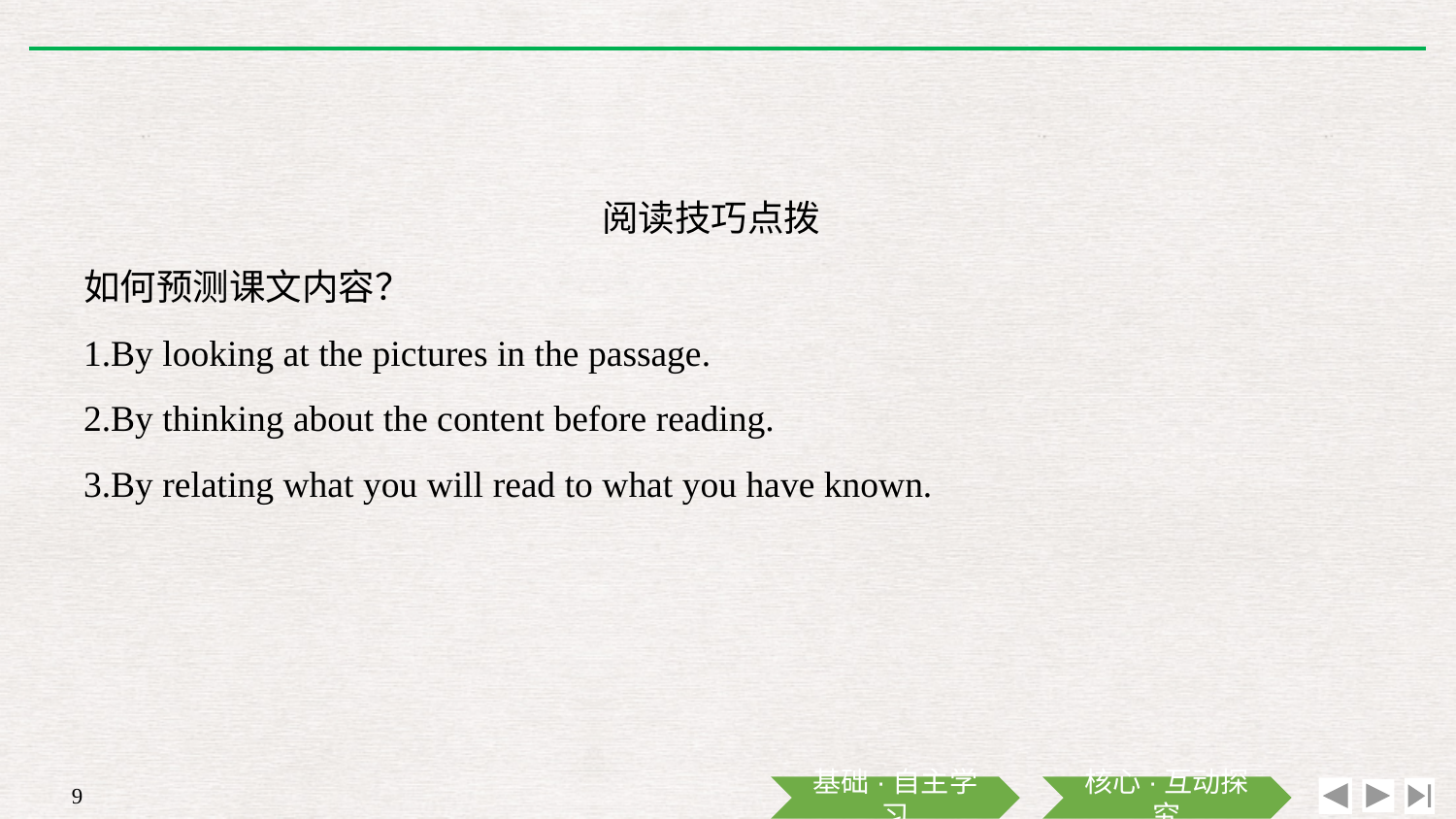

阅读技巧点拨
如何预测课文内容？
1.By looking at the pictures in the passage.
2.By thinking about the content before reading.
3.By relating what you will read to what you have known.